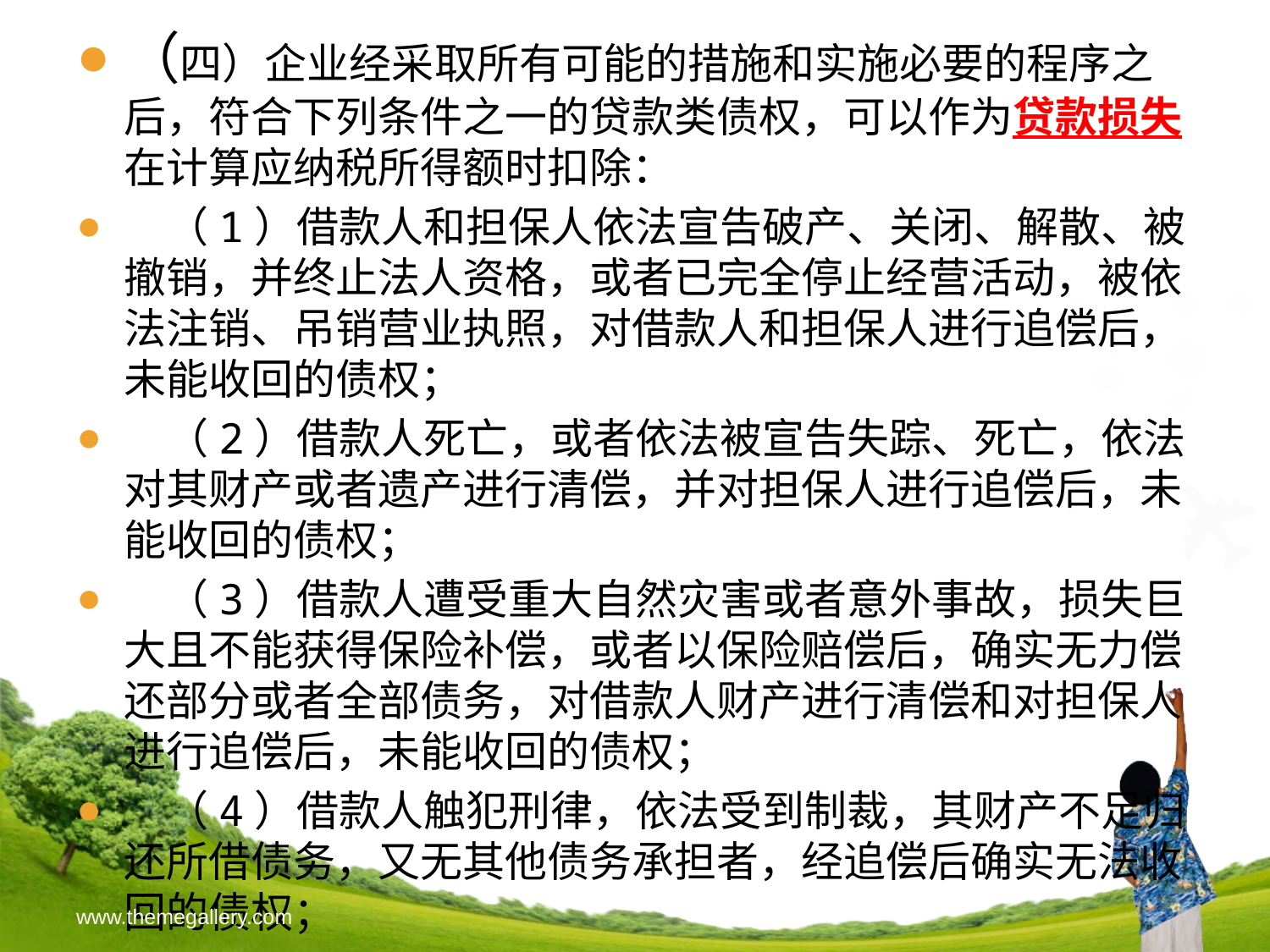

（四）企业经采取所有可能的措施和实施必要的程序之后，符合下列条件之一的贷款类债权，可以作为贷款损失在计算应纳税所得额时扣除：
　（1）借款人和担保人依法宣告破产、关闭、解散、被撤销，并终止法人资格，或者已完全停止经营活动，被依法注销、吊销营业执照，对借款人和担保人进行追偿后，未能收回的债权；
　（2）借款人死亡，或者依法被宣告失踪、死亡，依法对其财产或者遗产进行清偿，并对担保人进行追偿后，未能收回的债权；
　（3）借款人遭受重大自然灾害或者意外事故，损失巨大且不能获得保险补偿，或者以保险赔偿后，确实无力偿还部分或者全部债务，对借款人财产进行清偿和对担保人进行追偿后，未能收回的债权；
　（4）借款人触犯刑律，依法受到制裁，其财产不足归还所借债务，又无其他债务承担者，经追偿后确实无法收回的债权；

www.themegallery.com